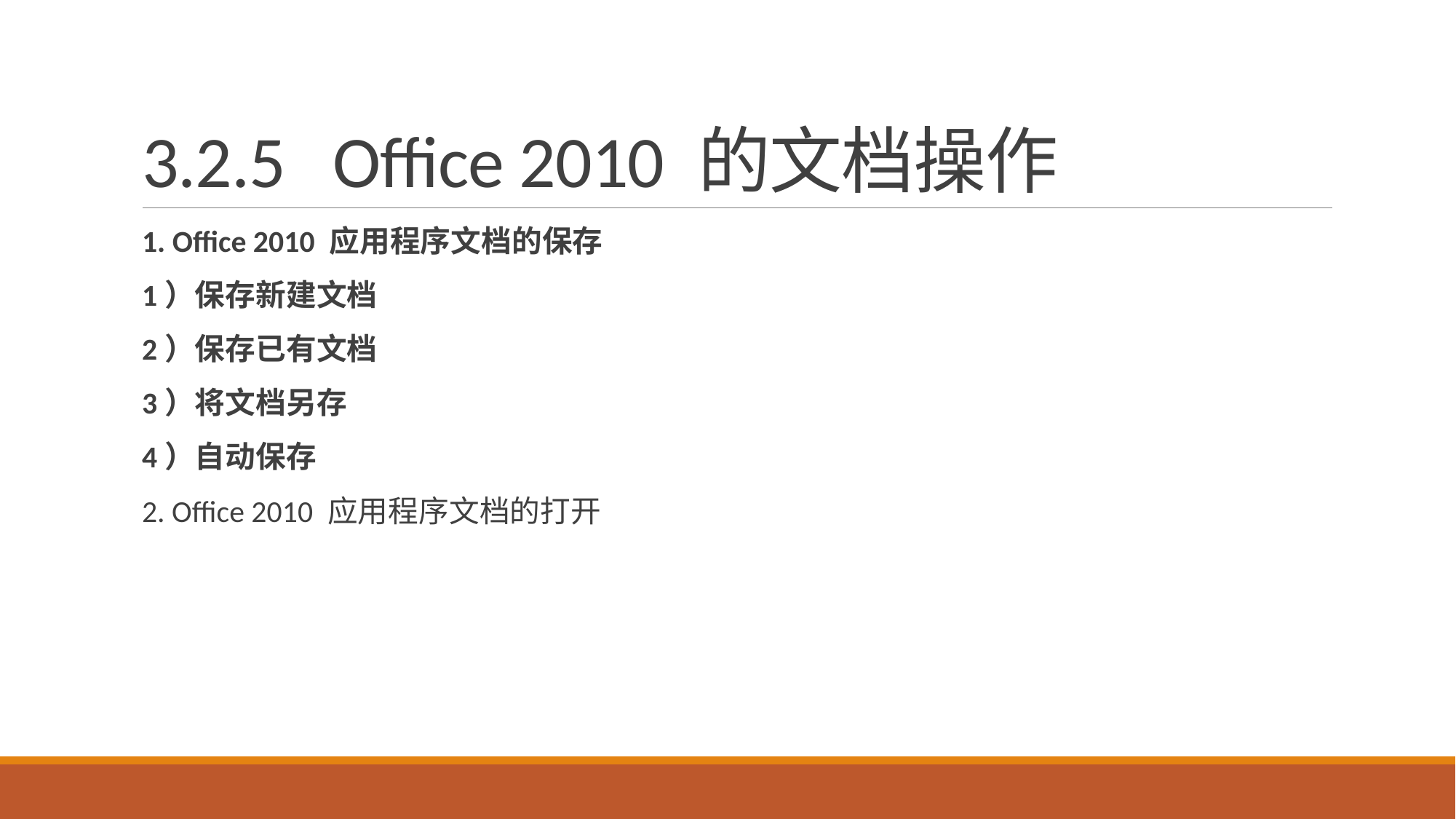

# 3.2.5   Office 2010 的文档操作
1. Office 2010 应用程序文档的保存
1）保存新建文档
2）保存已有文档
3）将文档另存
4）自动保存
2. Office 2010 应用程序文档的打开